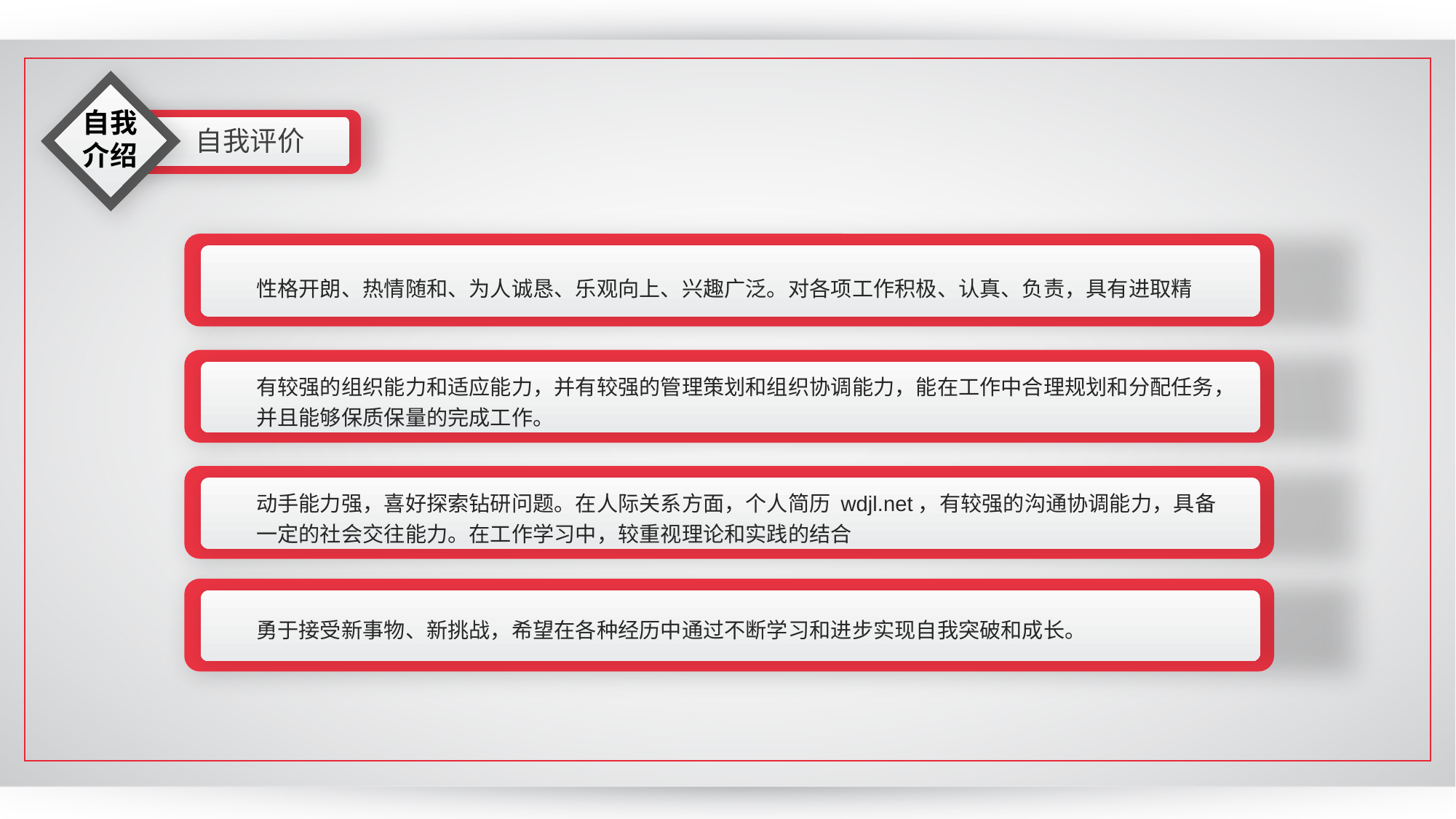

自我介绍

自我评价

性格开朗、热情随和、为人诚恳、乐观向上、兴趣广泛。对各项工作积极、认真、负责，具有进取精

有较强的组织能力和适应能力，并有较强的管理策划和组织协调能力，能在工作中合理规划和分配任务，并且能够保质保量的完成工作。

动手能力强，喜好探索钻研问题。在人际关系方面，个人简历 wdjl.net，有较强的沟通协调能力，具备一定的社会交往能力。在工作学习中，较重视理论和实践的结合

勇于接受新事物、新挑战，希望在各种经历中通过不断学习和进步实现自我突破和成长。